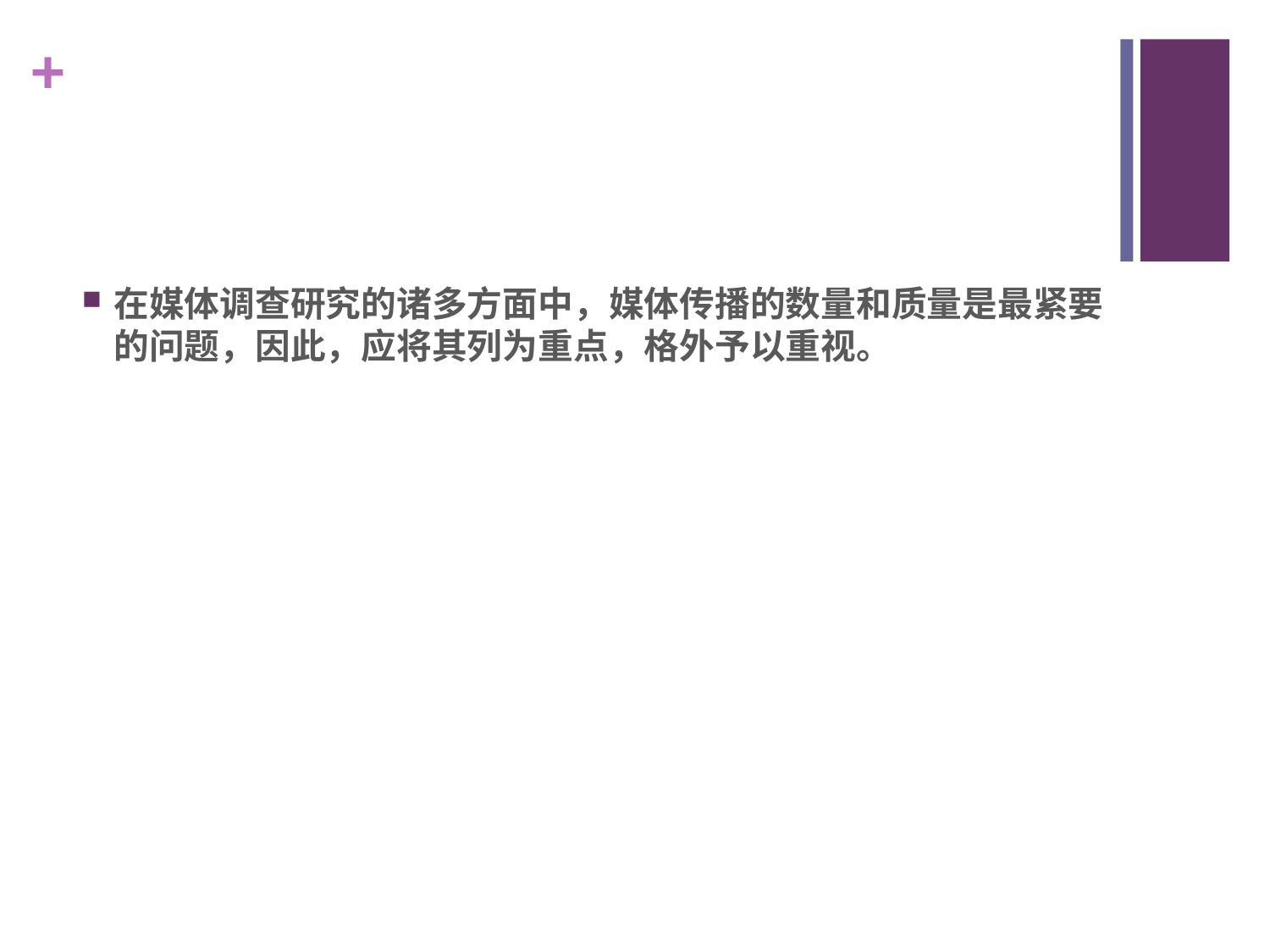

#
在媒体调查研究的诸多方面中，媒体传播的数量和质量是最紧要的问题，因此，应将其列为重点，格外予以重视。